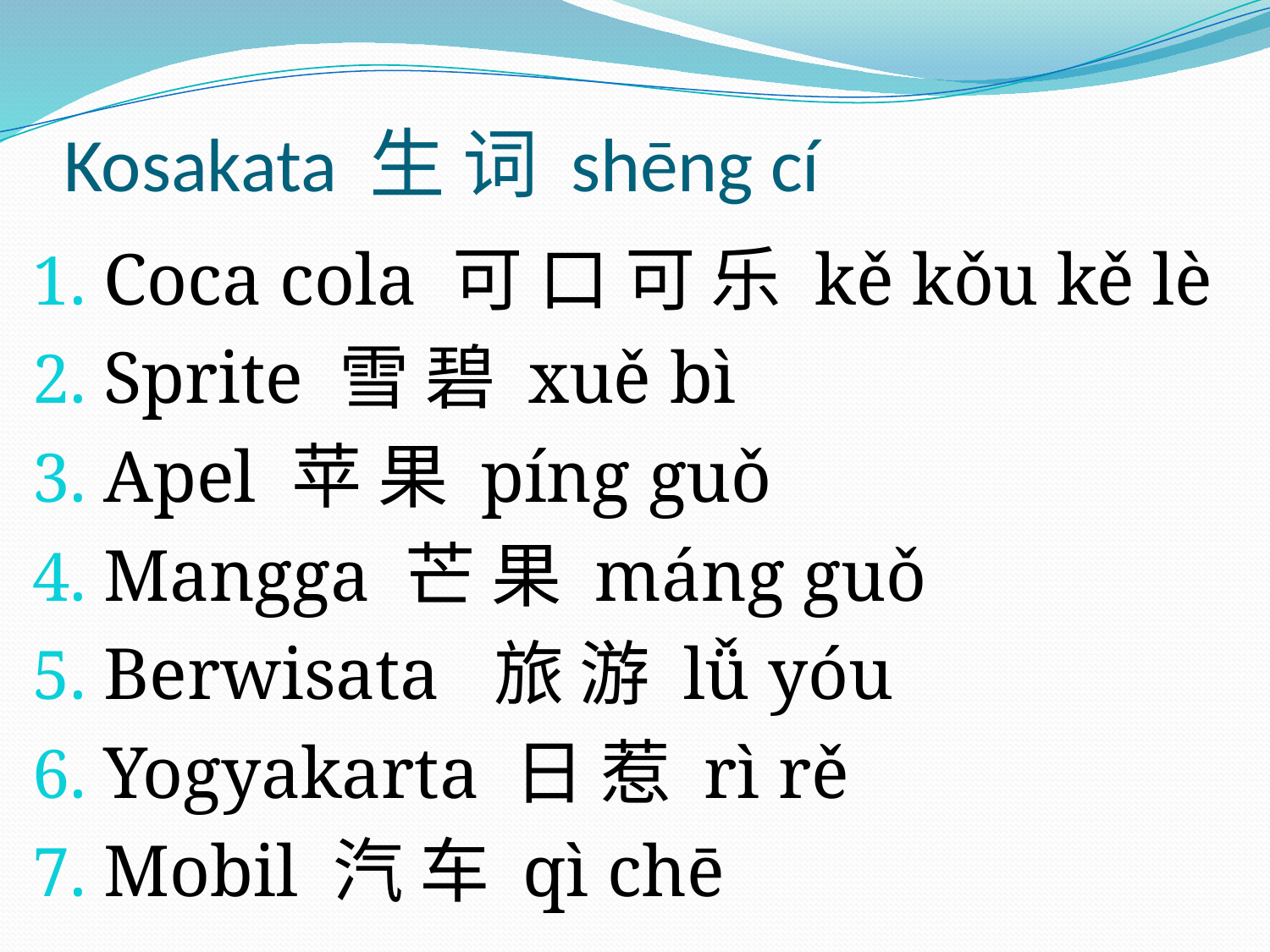

# Kosakata 生 词 shēng cí
Coca cola 可 口 可 乐 kě kǒu kě lè
Sprite 雪 碧 xuě bì
Apel 苹 果 píng guǒ
Mangga 芒 果 máng guǒ
Berwisata  旅 游 lǚ yóu
Yogyakarta 日 惹 rì rě
Mobil 汽 车 qì chē